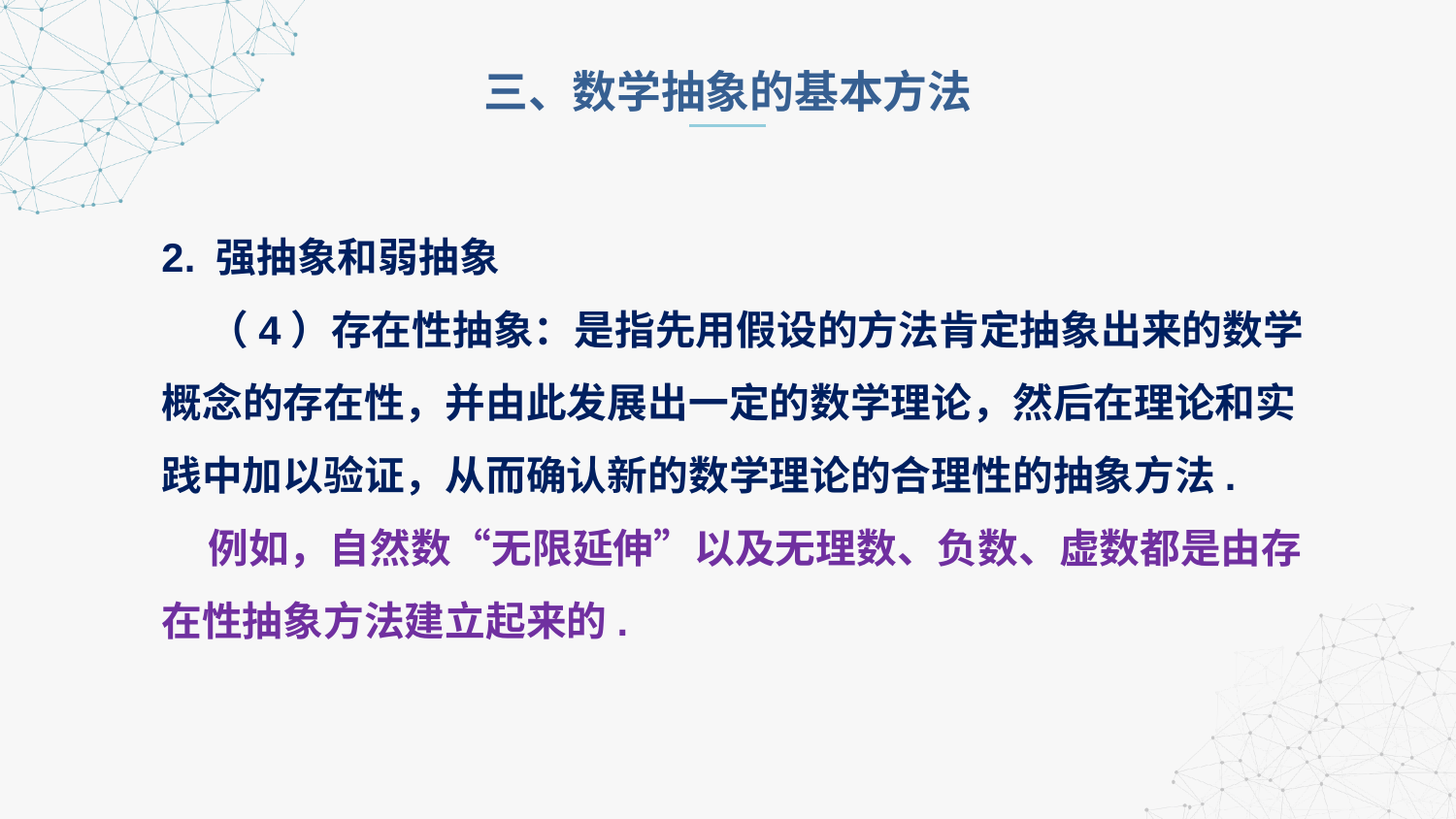

三、数学抽象的基本方法
2. 强抽象和弱抽象
    （4）存在性抽象：是指先用假设的方法肯定抽象出来的数学概念的存在性，并由此发展出一定的数学理论，然后在理论和实践中加以验证，从而确认新的数学理论的合理性的抽象方法.
    例如，自然数“无限延伸”以及无理数、负数、虚数都是由存在性抽象方法建立起来的.